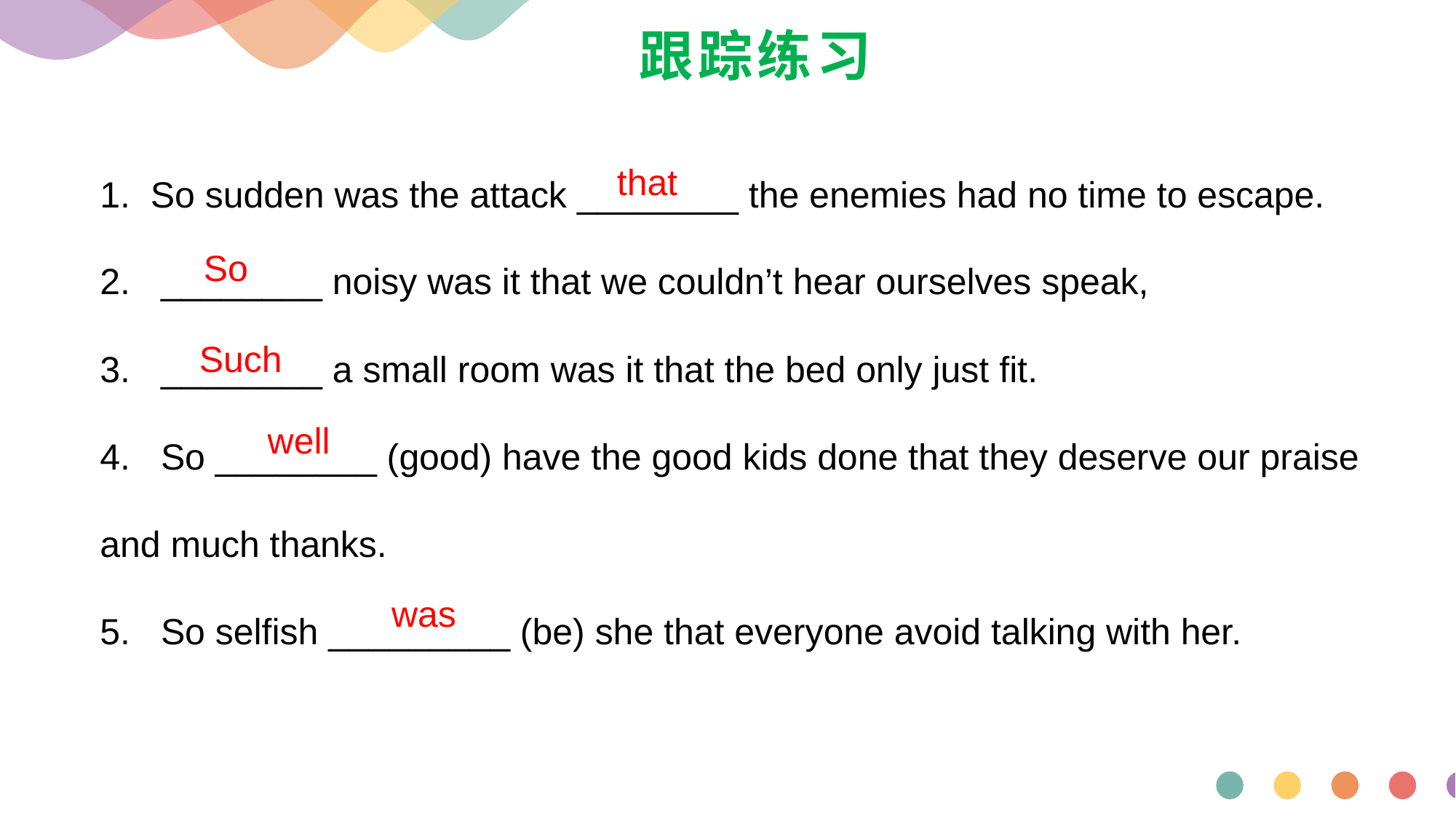

# 跟踪练习
1.  So sudden was the attack ________ the enemies had no time to escape.
2.   ________ noisy was it that we couldn’t hear ourselves speak,
3.   ________ a small room was it that the bed only just fit.
4.   So ________ (good) have the good kids done that they deserve our praise and much thanks.
5.   So selfish _________ (be) she that everyone avoid talking with her.
 that
  So
 Such
  well
  was